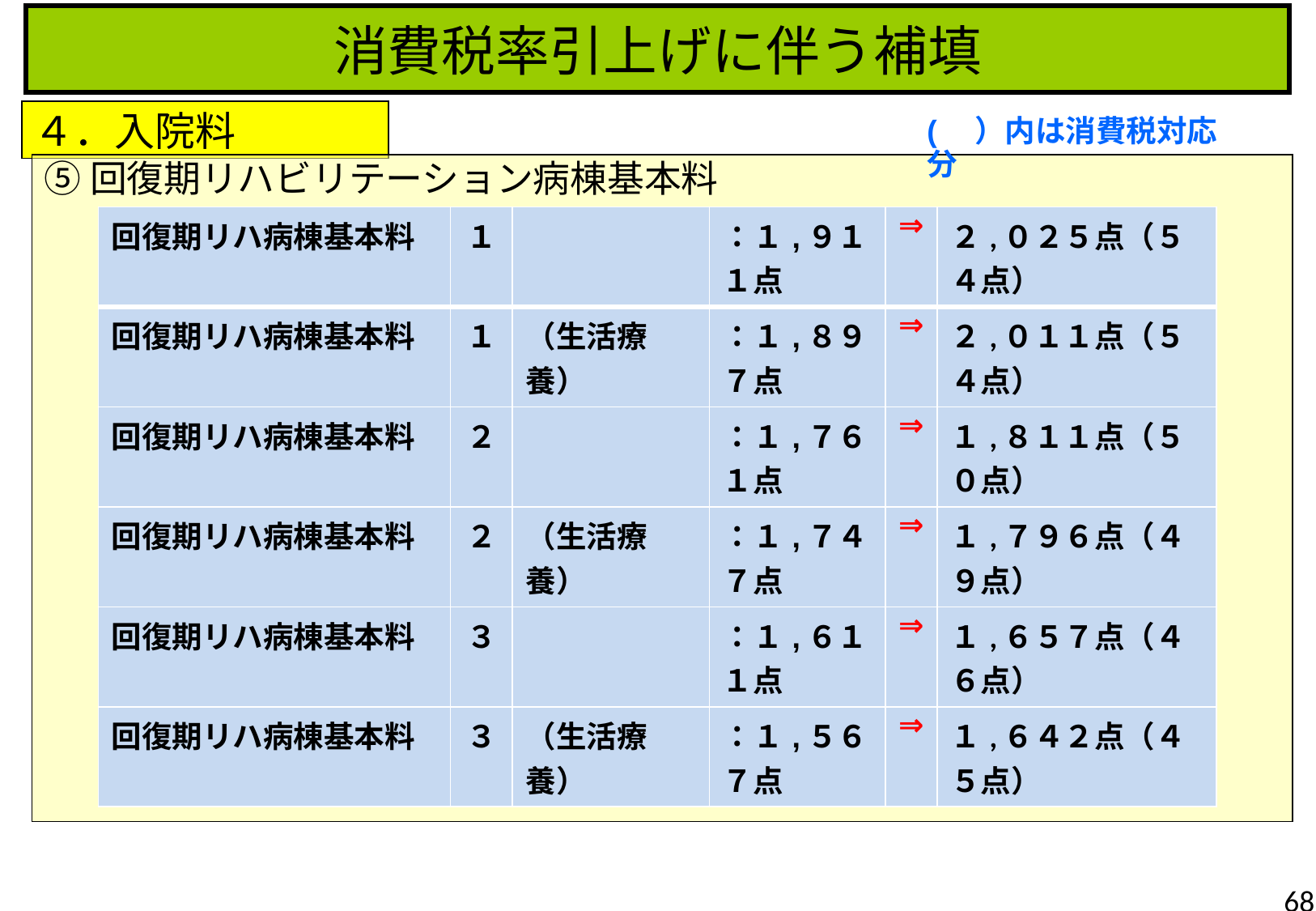

消費税率引上げに伴う補填
４．入院料
(　）内は消費税対応分
⑤回復期リハビリテーション病棟基本料

| 回復期リハ病棟基本料 | １ |  | ：１,９１１点 | ⇒ | ２,０２５点（５４点） |
| --- | --- | --- | --- | --- | --- |
| 回復期リハ病棟基本料 | １ | （生活療養） | ：１,８９７点 | ⇒ | ２,０１１点（５４点） |
| 回復期リハ病棟基本料 | ２ |  | ：１,７６１点 | ⇒ | １,８１１点（５０点） |
| 回復期リハ病棟基本料 | ２ | （生活療養） | ：１,７４７点 | ⇒ | １,７９６点（４９点） |
| 回復期リハ病棟基本料 | ３ |  | ：１,６１１点 | ⇒ | １,６５７点（４６点） |
| 回復期リハ病棟基本料 | ３ | （生活療養） | ：１,５６７点 | ⇒ | １,６４２点（４５点） |
68